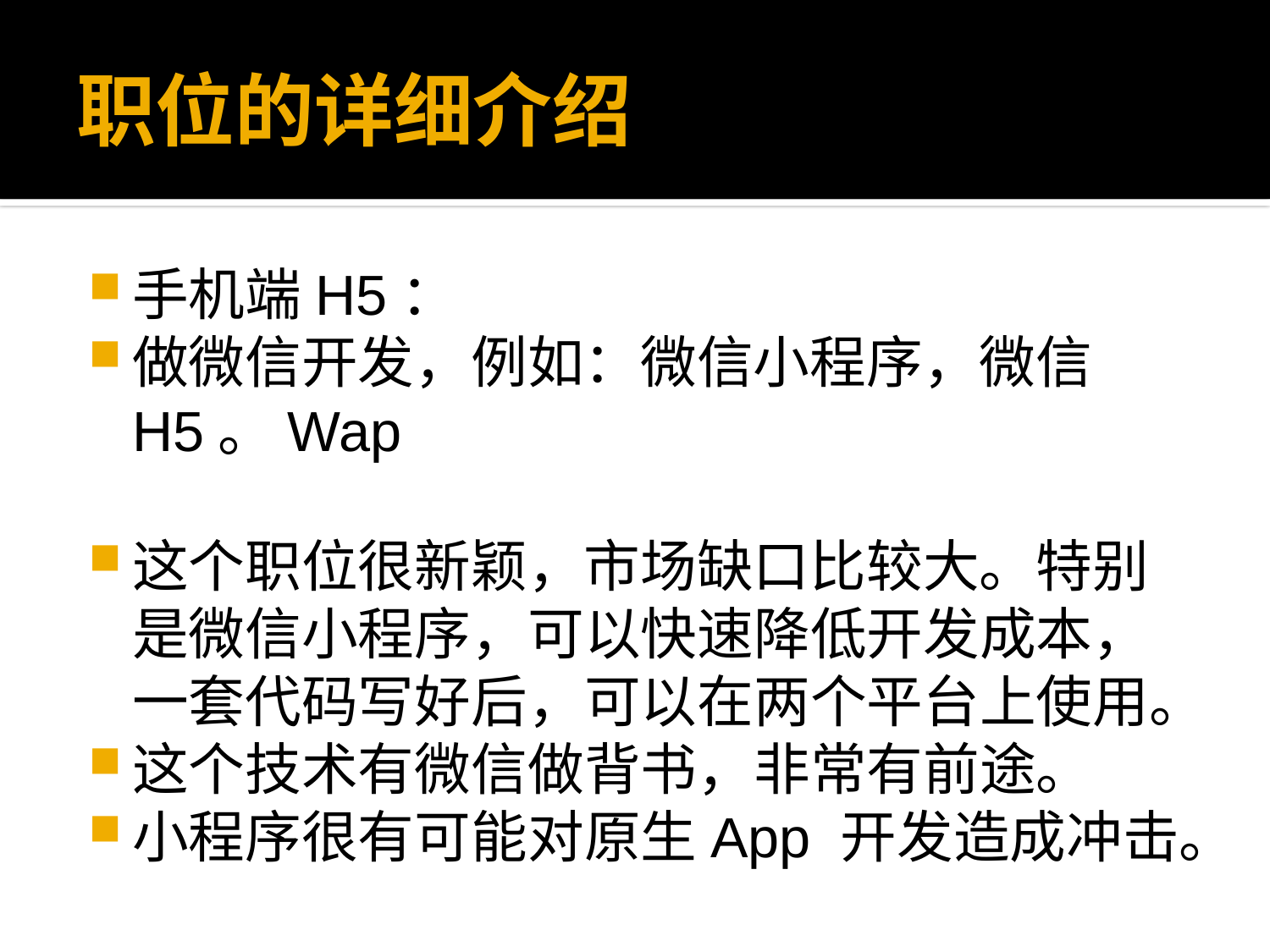

# 职位的详细介绍
手机端H5：
做微信开发，例如：微信小程序，微信H5。Wap

这个职位很新颖，市场缺口比较大。特别是微信小程序，可以快速降低开发成本，一套代码写好后，可以在两个平台上使用。
这个技术有微信做背书，非常有前途。
小程序很有可能对原生App 开发造成冲击。